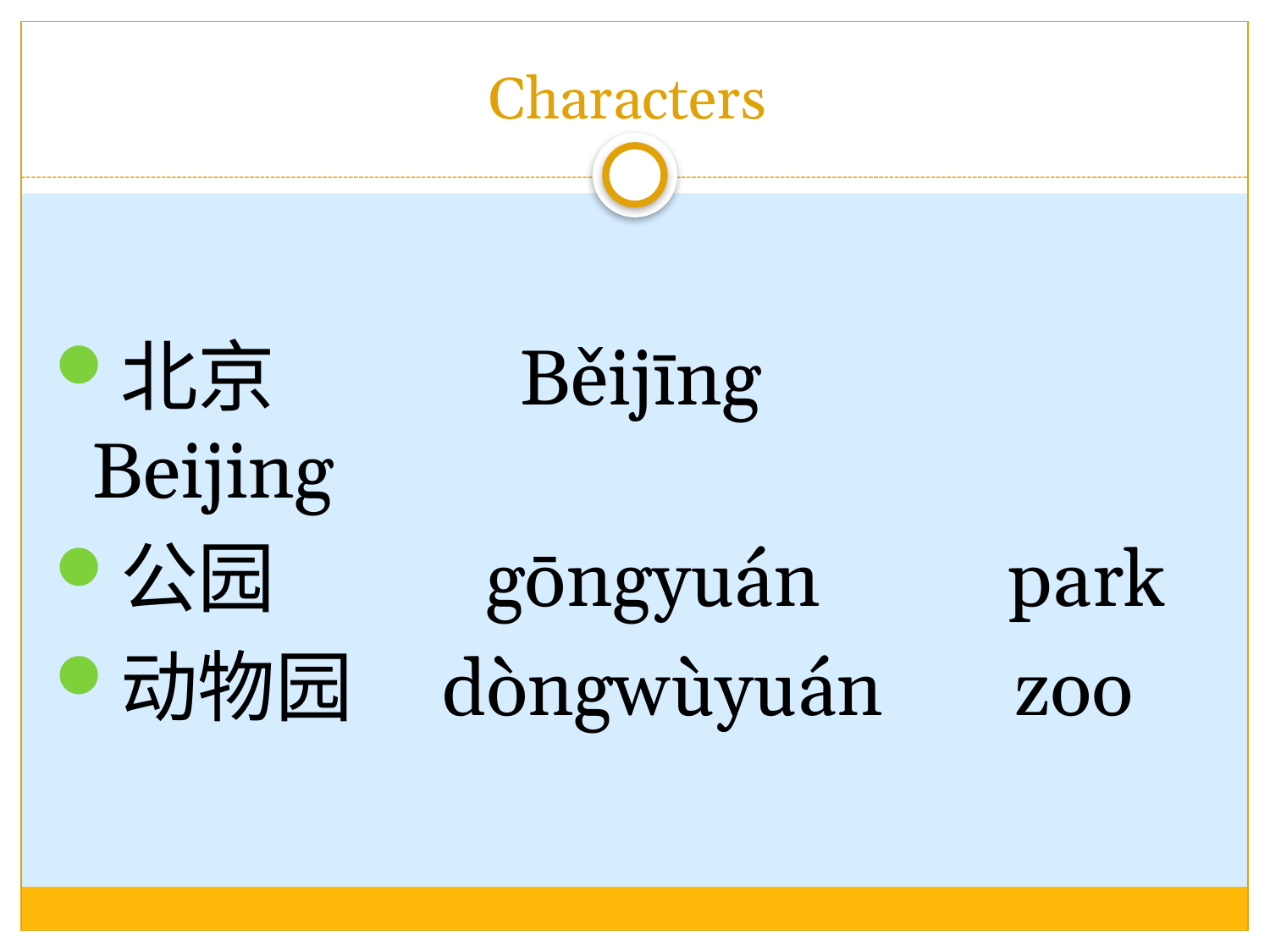

# Characters

北京             Běijīng            Beijing
公园           gōngyuán          park
动物园    dòngwùyuán       zoo